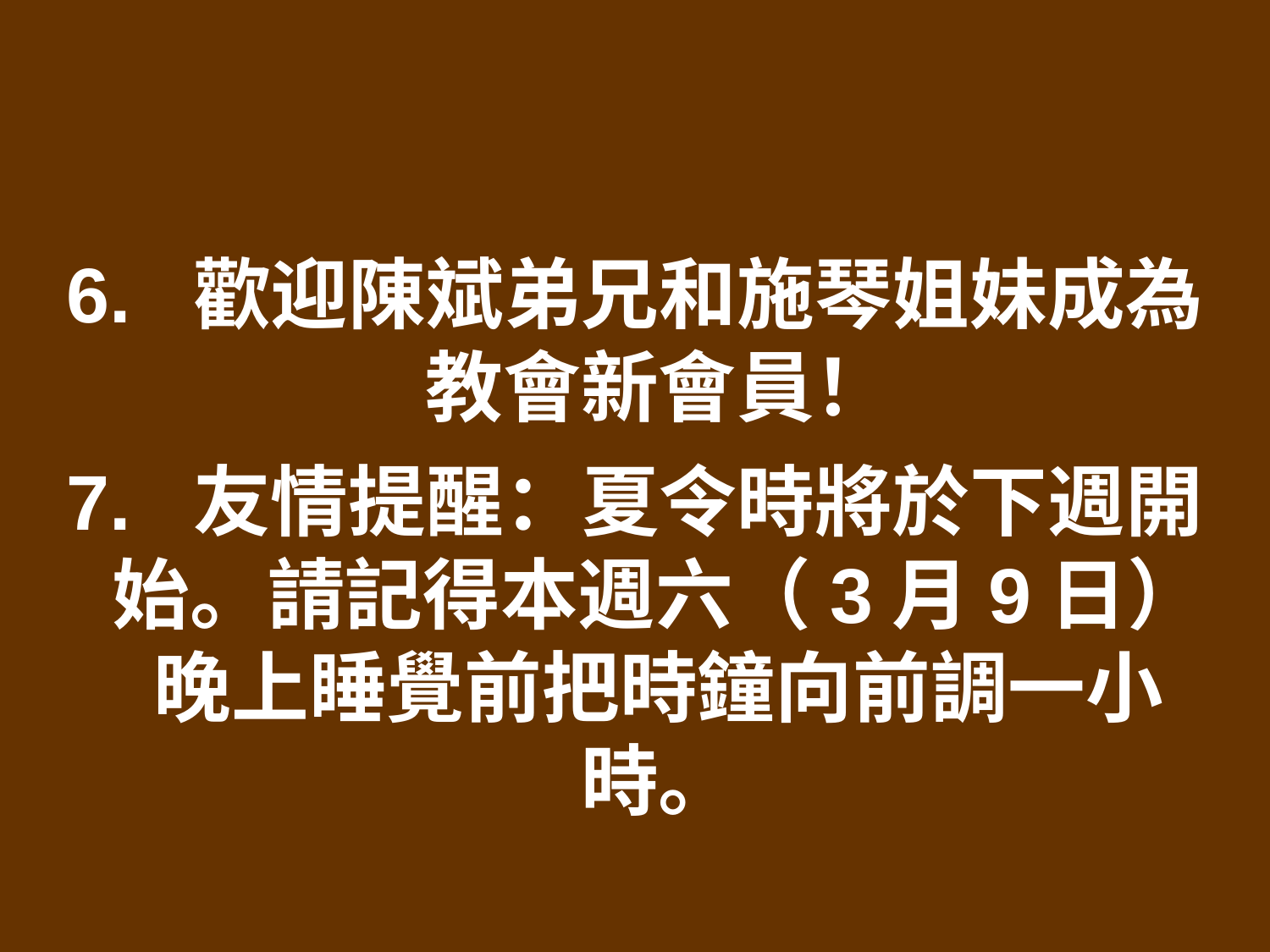

6.  歡迎陳斌弟兄和施琴姐妹成為教會新會員！
7.  友情提醒：夏令時將於下週開始。請記得本週六（3月9日）晚上睡覺前把時鐘向前調一小時。